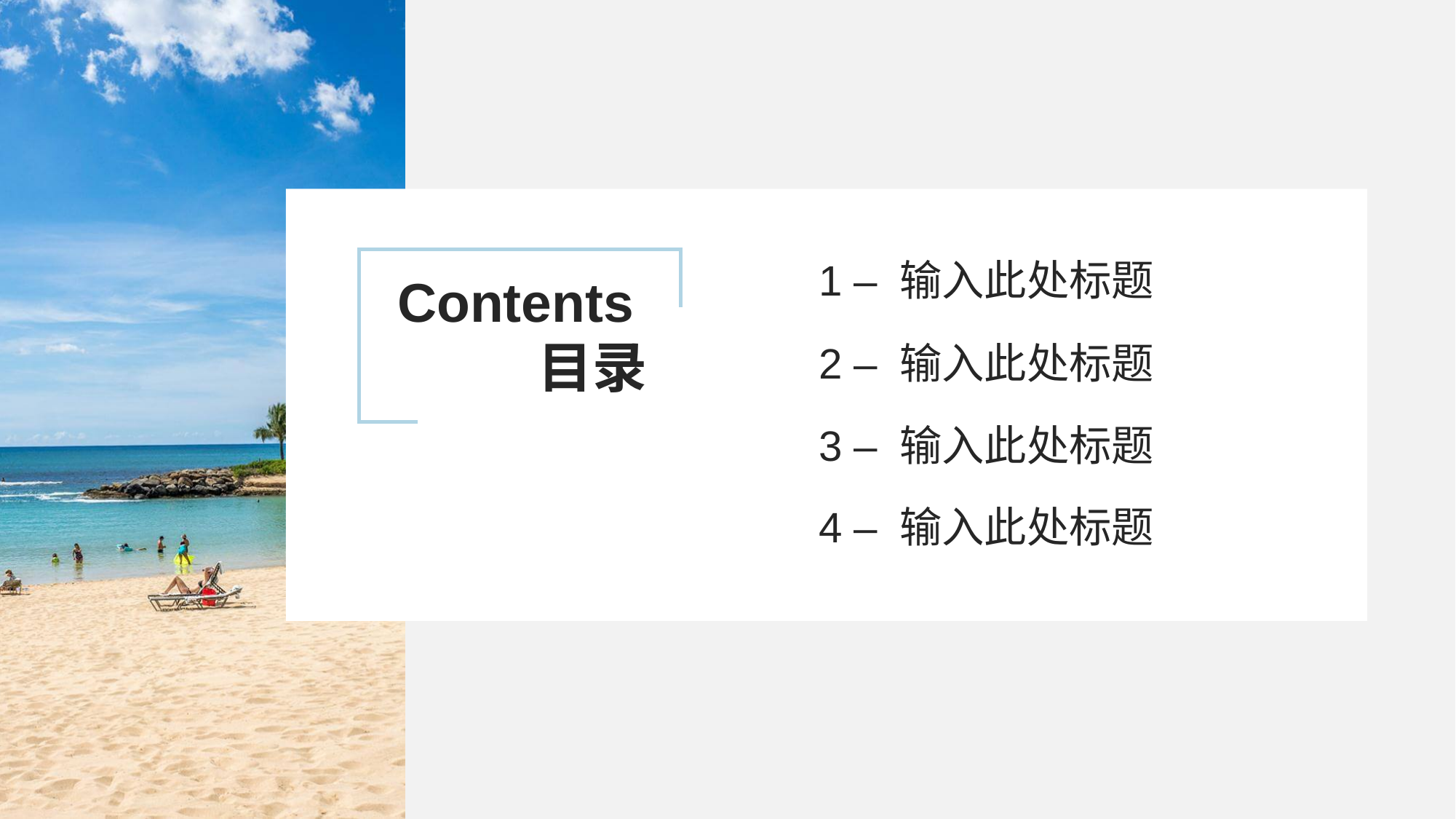

https://www.ypppt.com/

1 – 输入此处标题

Contents目录

2 – 输入此处标题
3 – 输入此处标题
4 – 输入此处标题